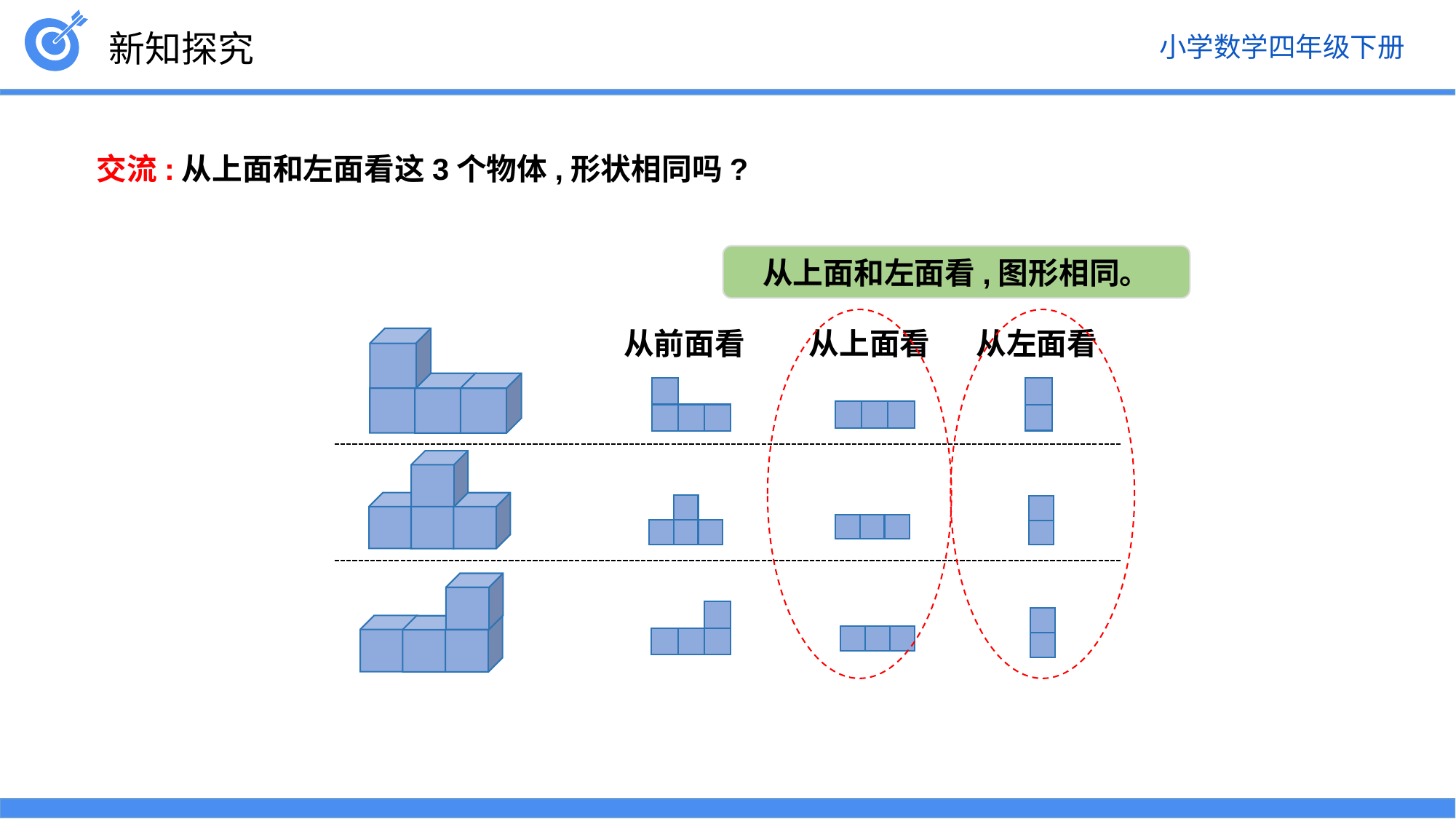

新知探究
交流:从上面和左面看这3个物体,形状相同吗?
从上面和左面看,图形相同。

从前面看
从上面看
从左面看